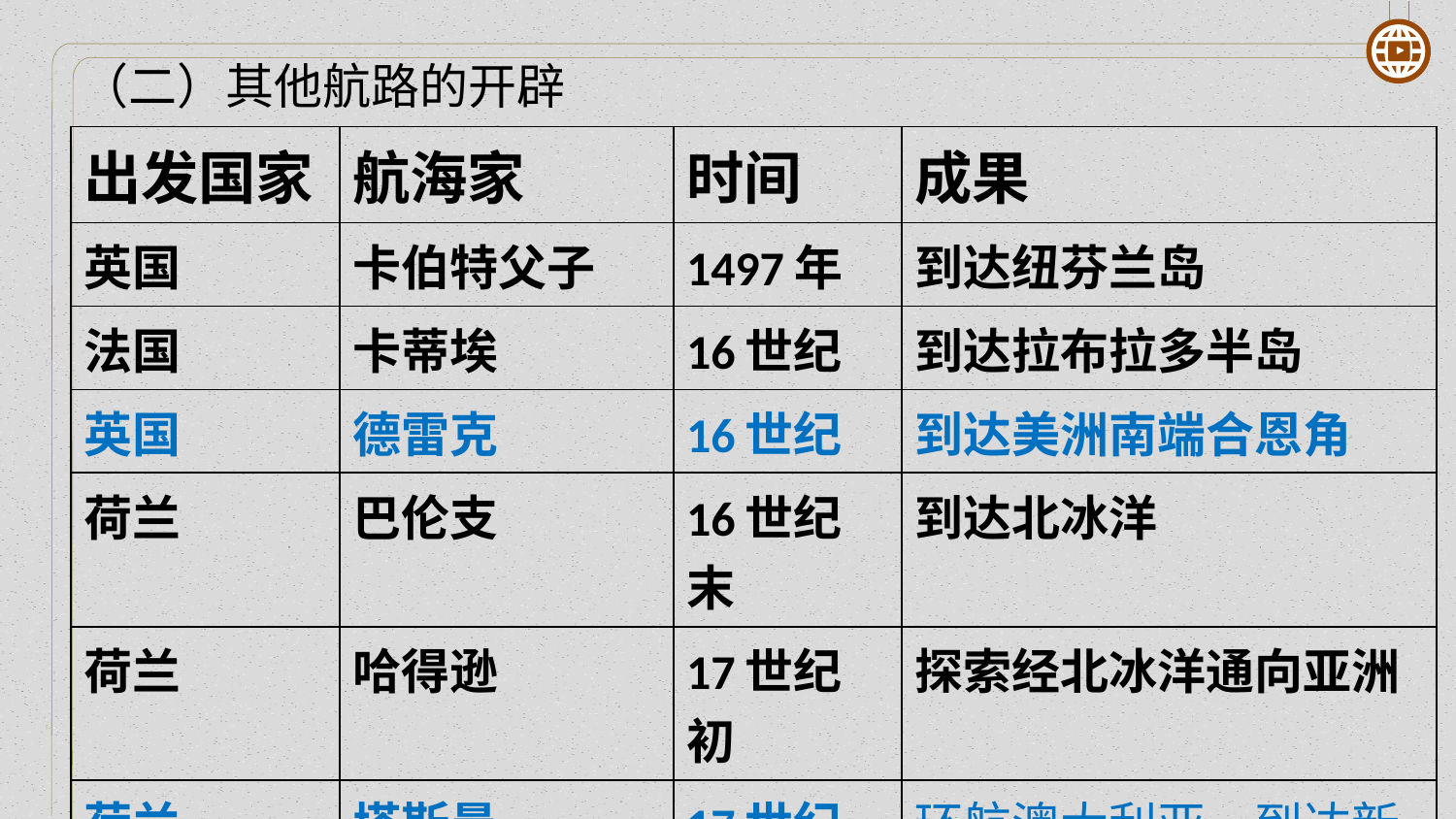

（二）其他航路的开辟
| 出发国家 | 航海家 | 时间 | 成果 |
| --- | --- | --- | --- |
| 英国 | 卡伯特父子 | 1497年 | 到达纽芬兰岛 |
| 法国 | 卡蒂埃 | 16世纪 | 到达拉布拉多半岛 |
| 英国 | 德雷克 | 16世纪 | 到达美洲南端合恩角 |
| 荷兰 | 巴伦支 | 16世纪末 | 到达北冰洋 |
| 荷兰 | 哈得逊 | 17世纪初 | 探索经北冰洋通向亚洲 |
| 荷兰 | 塔斯曼 | 17世纪 | 环航澳大利亚，到达新西兰和塔斯马尼亚岛 |
| 俄罗斯 | 维他斯·白令 | 18世纪 | 北太平洋到北冰洋 |